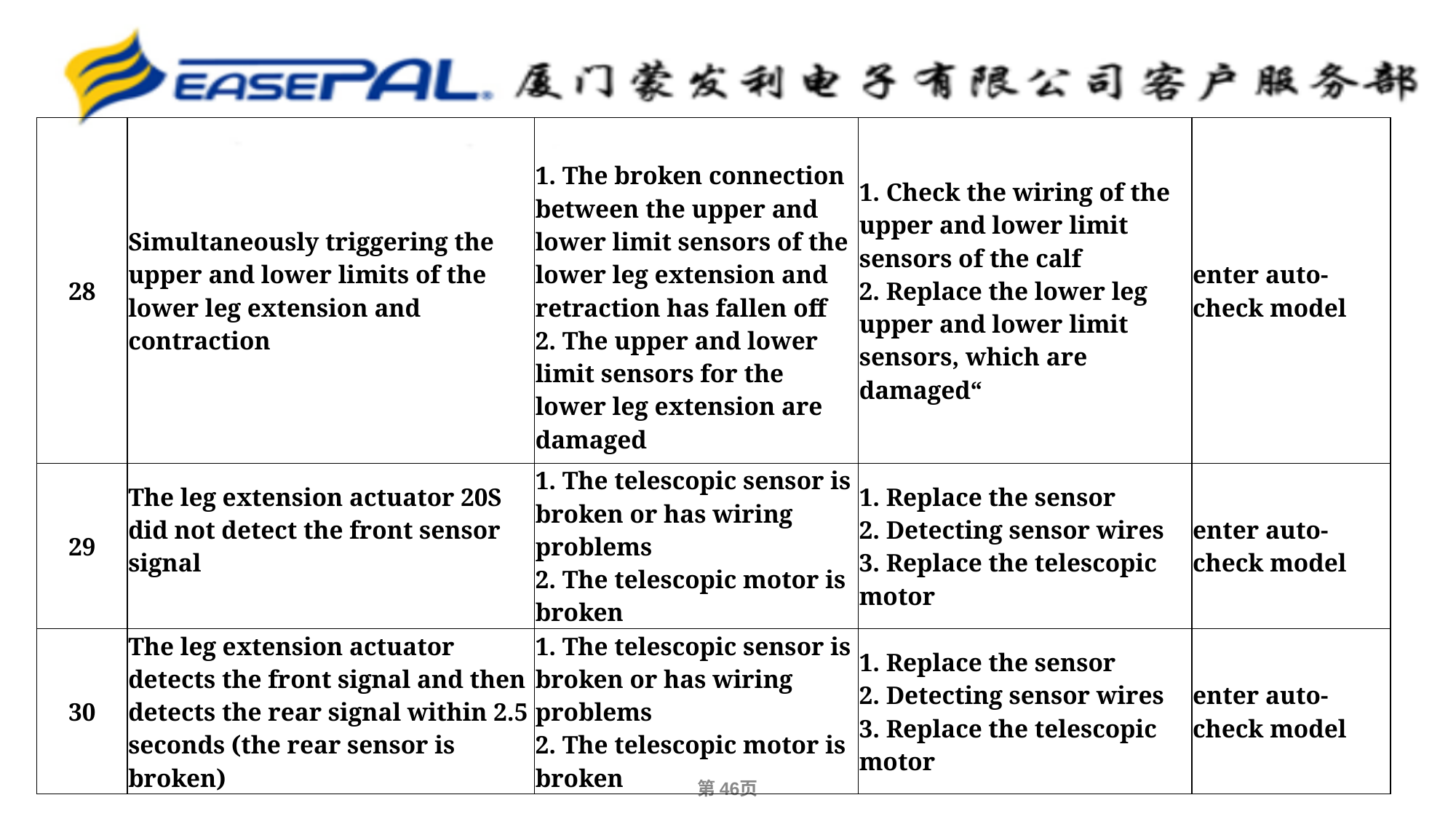

| 28 | Simultaneously triggering the upper and lower limits of the lower leg extension and contraction | 1. The broken connection between the upper and lower limit sensors of the lower leg extension and retraction has fallen off 2. The upper and lower limit sensors for the lower leg extension are damaged | 1. Check the wiring of the upper and lower limit sensors of the calf 2. Replace the lower leg upper and lower limit sensors, which are damaged“ | enter auto-check model |
| --- | --- | --- | --- | --- |
| 29 | The leg extension actuator 20S did not detect the front sensor signal | 1. The telescopic sensor is broken or has wiring problems 2. The telescopic motor is broken | 1. Replace the sensor 2. Detecting sensor wires 3. Replace the telescopic motor | enter auto-check model |
| 30 | The leg extension actuator detects the front signal and then detects the rear signal within 2.5 seconds (the rear sensor is broken) | 1. The telescopic sensor is broken or has wiring problems 2. The telescopic motor is broken | 1. Replace the sensor 2. Detecting sensor wires 3. Replace the telescopic motor | enter auto-check model |
第46页